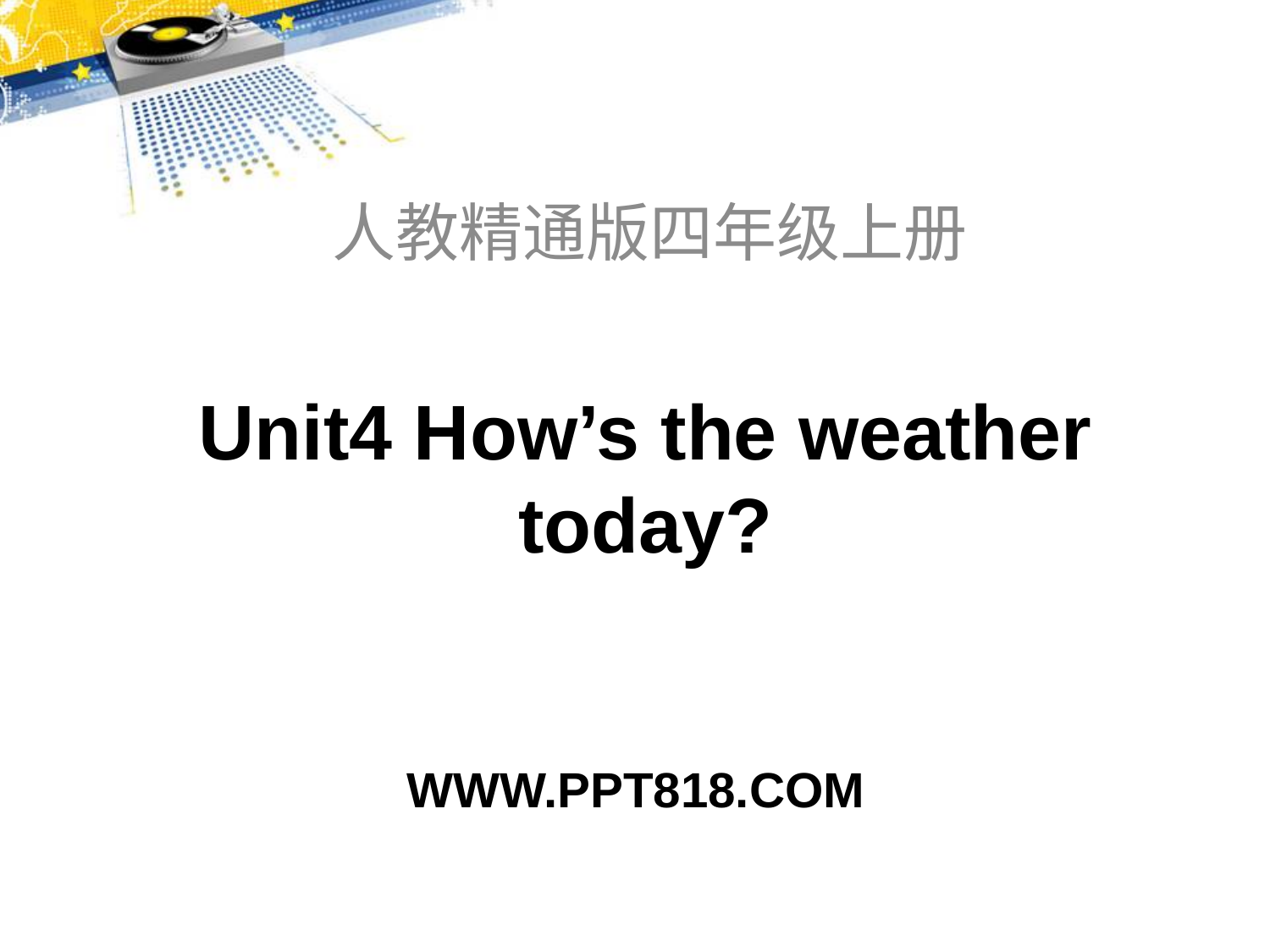

人教精通版四年级上册
# Unit4 How’s the weather today?
WWW.PPT818.COM